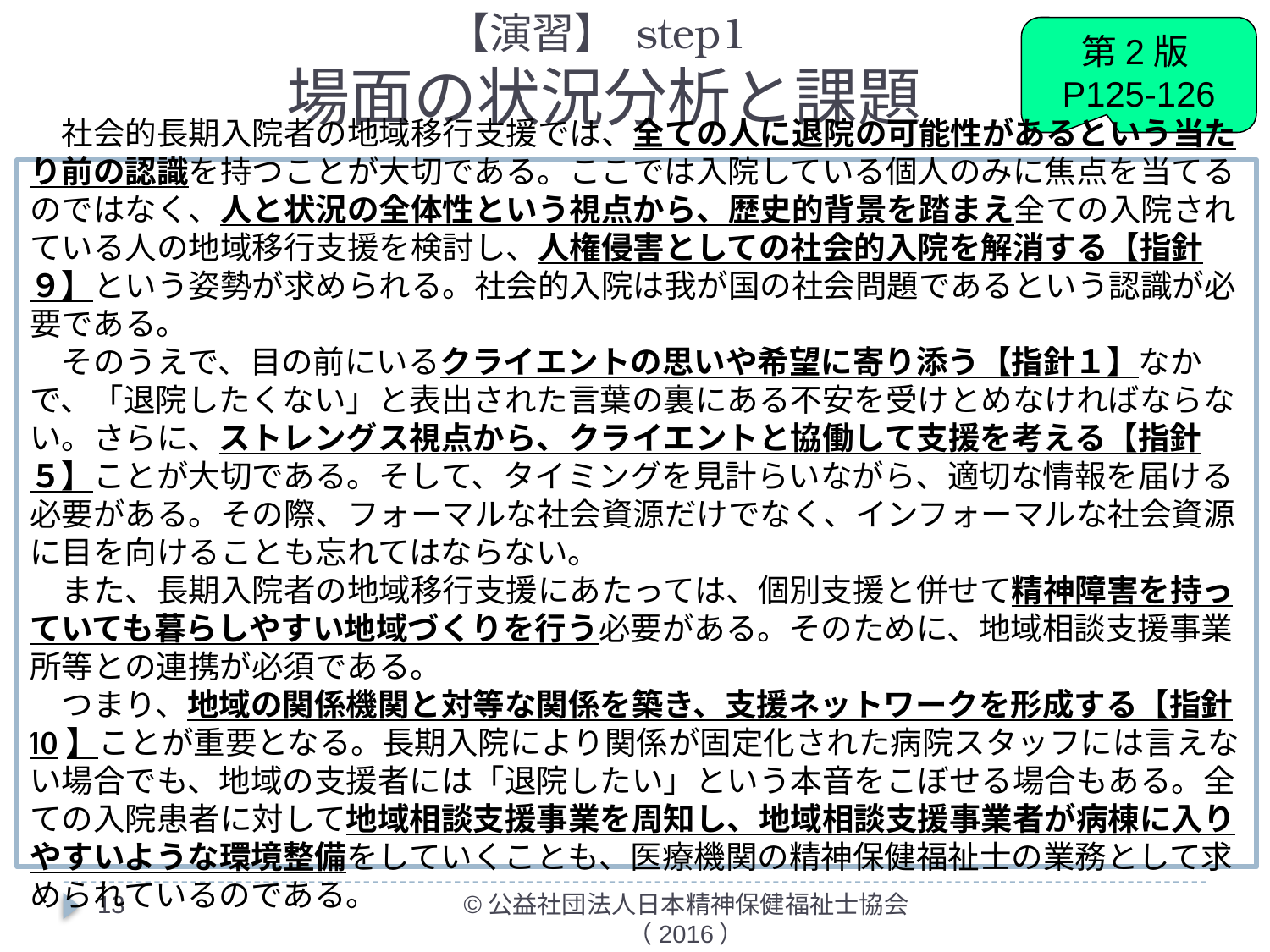

# 【演習】 step1 場面の状況分析と課題
第2版  P125-126
　社会的長期入院者の地域移行支援では、全ての人に退院の可能性があるという当たり前の認識を持つことが大切である。ここでは入院している個人のみに焦点を当てるのではなく、人と状況の全体性という視点から、歴史的背景を踏まえ全ての入院されている人の地域移行支援を検討し、人権侵害としての社会的入院を解消する【指針９】という姿勢が求められる。社会的入院は我が国の社会問題であるという認識が必要である。
　そのうえで、目の前にいるクライエントの思いや希望に寄り添う【指針１】なかで、「退院したくない」と表出された言葉の裏にある不安を受けとめなければならない。さらに、ストレングス視点から、クライエントと協働して支援を考える【指針５】ことが大切である。そして、タイミングを見計らいながら、適切な情報を届ける必要がある。その際、フォーマルな社会資源だけでなく、インフォーマルな社会資源に目を向けることも忘れてはならない。
　また、長期入院者の地域移行支援にあたっては、個別支援と併せて精神障害を持っていても暮らしやすい地域づくりを行う必要がある。そのために、地域相談支援事業所等との連携が必須である。
　つまり、地域の関係機関と対等な関係を築き、支援ネットワークを形成する【指針10】ことが重要となる。長期入院により関係が固定化された病院スタッフには言えない場合でも、地域の支援者には「退院したい」という本音をこぼせる場合もある。全ての入院患者に対して地域相談支援事業を周知し、地域相談支援事業者が病棟に入りやすいような環境整備をしていくことも、医療機関の精神保健福祉士の業務として求められているのである。

13
©公益社団法人日本精神保健福祉士協会（2016）